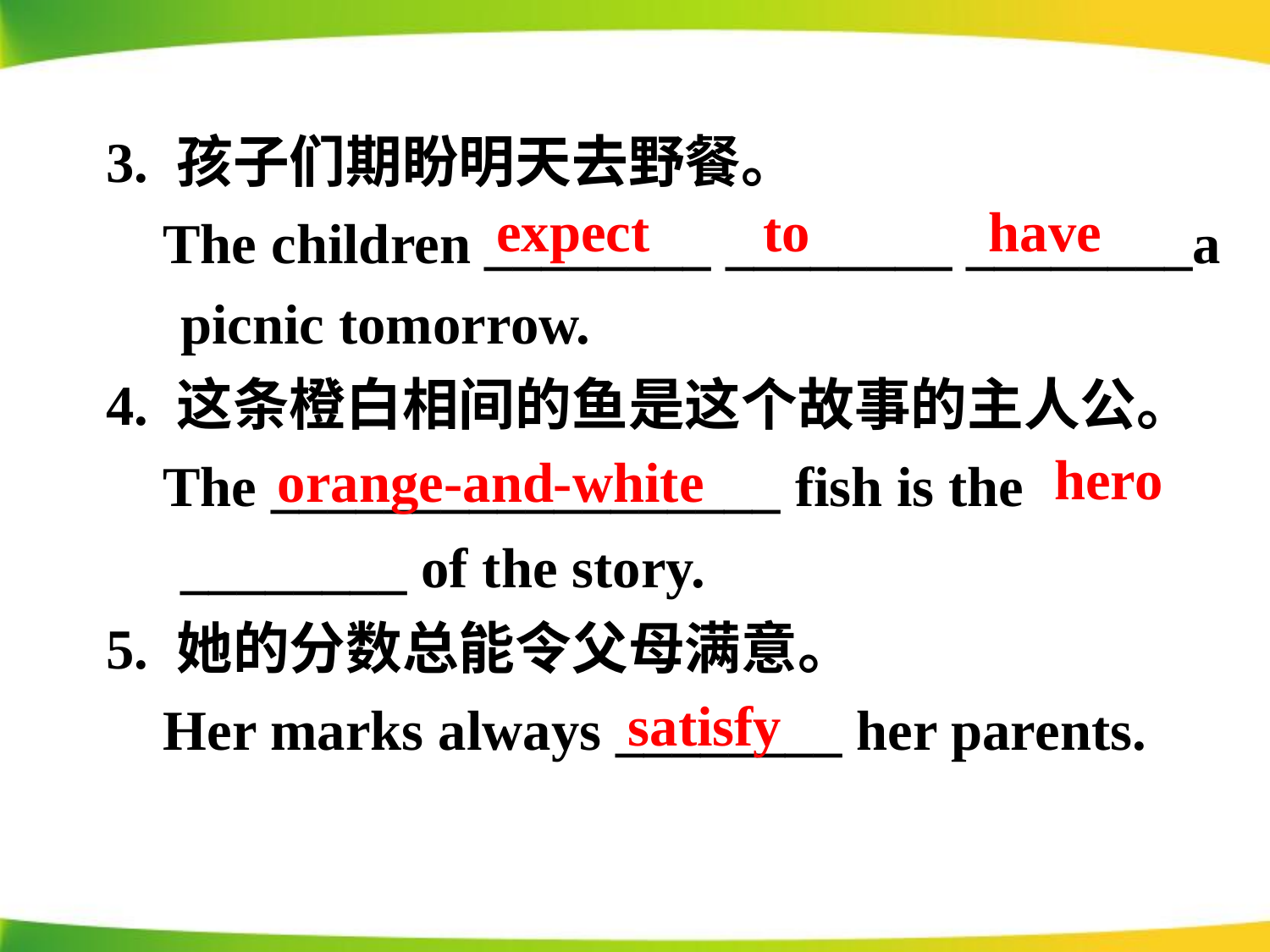

3. 孩子们期盼明天去野餐。
    The children ________ ________ ________a picnic tomorrow.
4. 这条橙白相间的鱼是这个故事的主人公。
    The __________________ fish is the ________ of the story.
5. 她的分数总能令父母满意。
    Her marks always ________ her parents.
expect        to
have
hero
 orange-and-white
satisfy